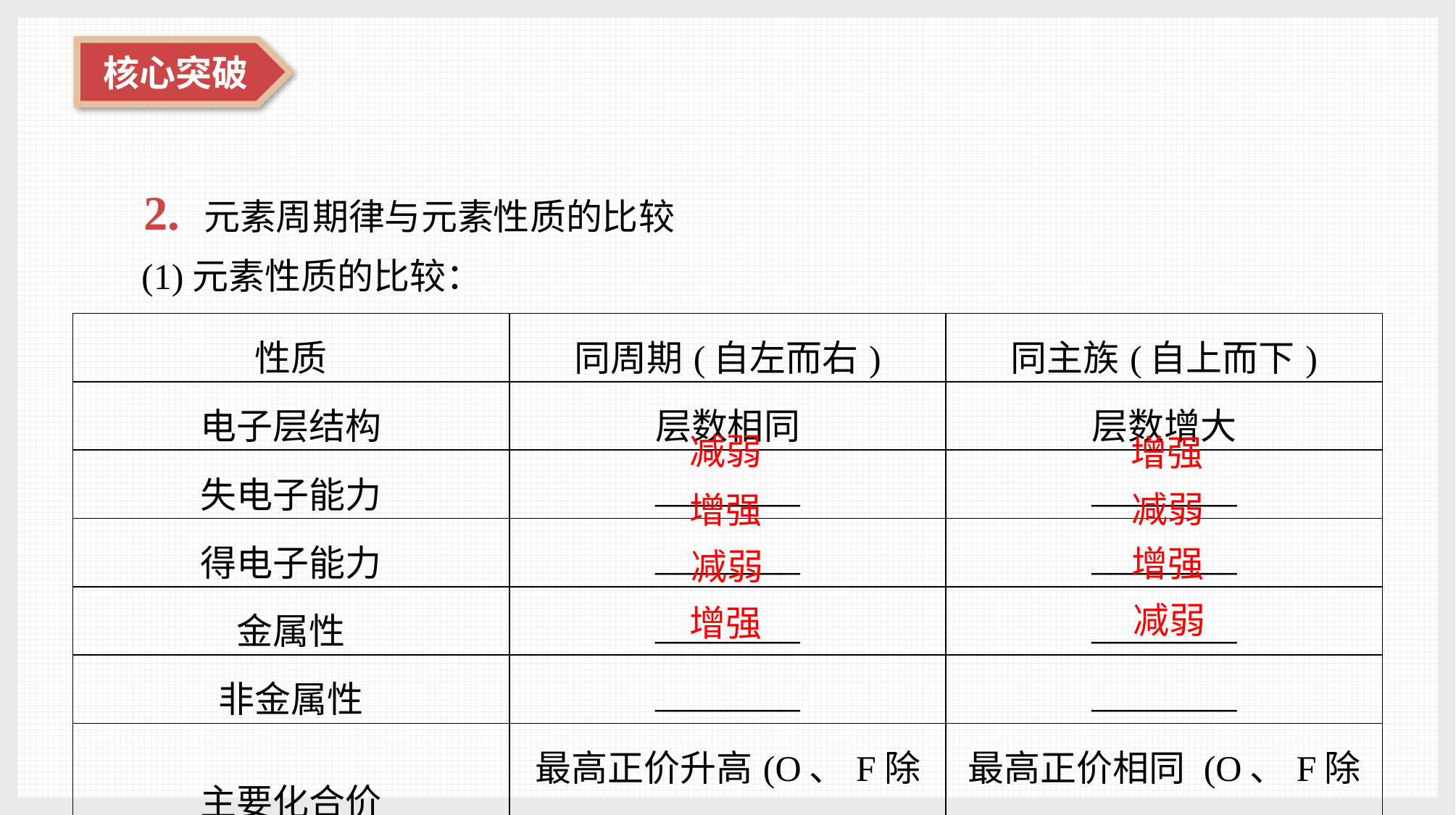

2. 元素周期律与元素性质的比较
(1)元素性质的比较：
| 性质 | 同周期(自左而右) | 同主族(自上而下) |
| --- | --- | --- |
| 电子层结构 | 层数相同 | 层数增大 |
| 失电子能力 | \_\_\_\_\_\_\_\_ | \_\_\_\_\_\_\_\_ |
| 得电子能力 | \_\_\_\_\_\_\_\_ | \_\_\_\_\_\_\_\_ |
| 金属性 | \_\_\_\_\_\_\_\_ | \_\_\_\_\_\_\_\_ |
| 非金属性 | \_\_\_\_\_\_\_\_ | \_\_\_\_\_\_\_\_ |
| 主要化合价 | 最高正价升高(O、F除外) | 最高正价相同 (O、F除外) |
减弱
增强
减弱
增强
增强
减弱
减弱
增强